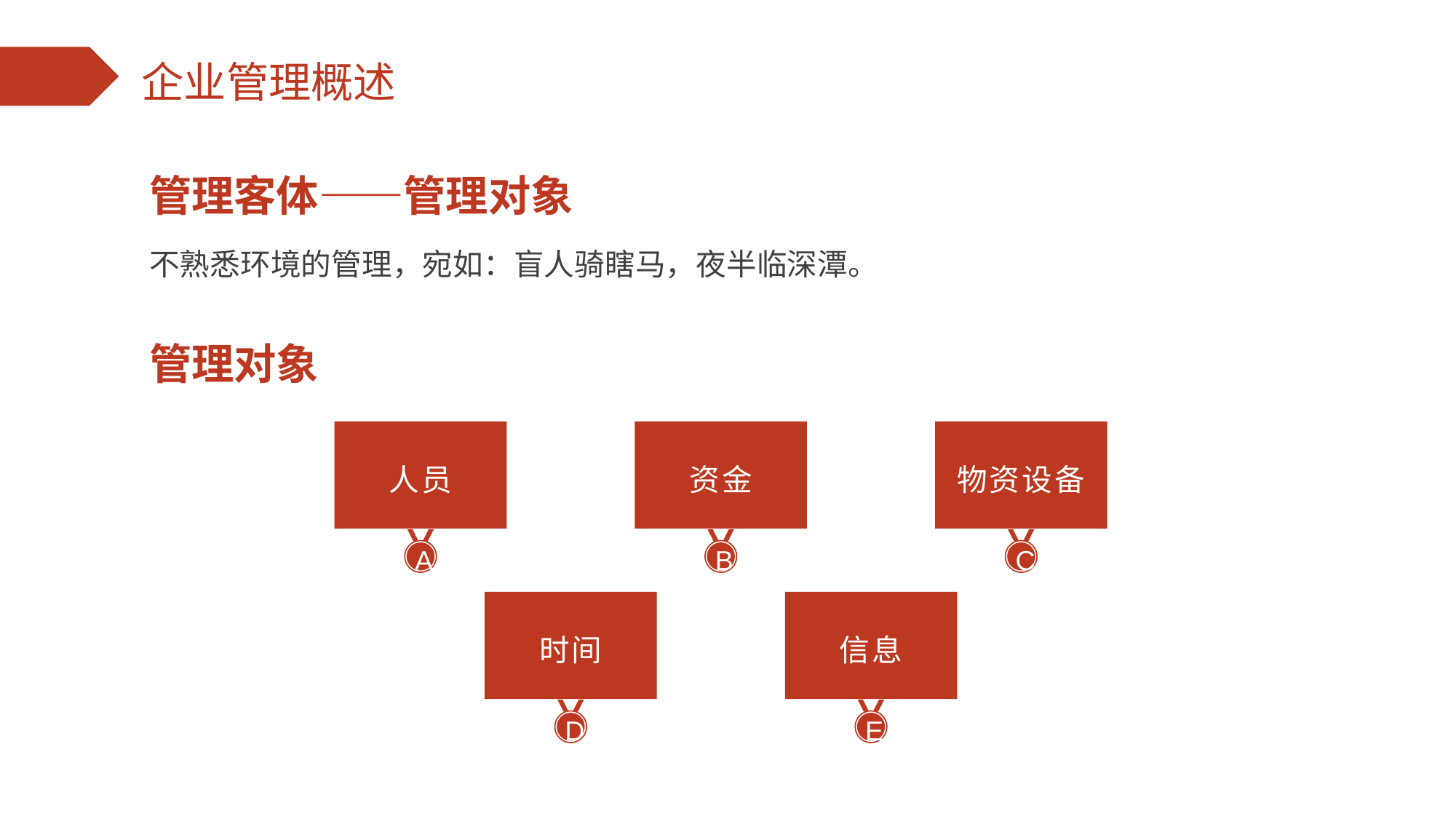

管理客体——管理对象
不熟悉环境的管理，宛如：盲人骑瞎马，夜半临深潭。
管理对象
人员

A
资金

B
物资设备

C
时间

D
信息

E
PPT下载 http://www.1ppt.com/xiazai/